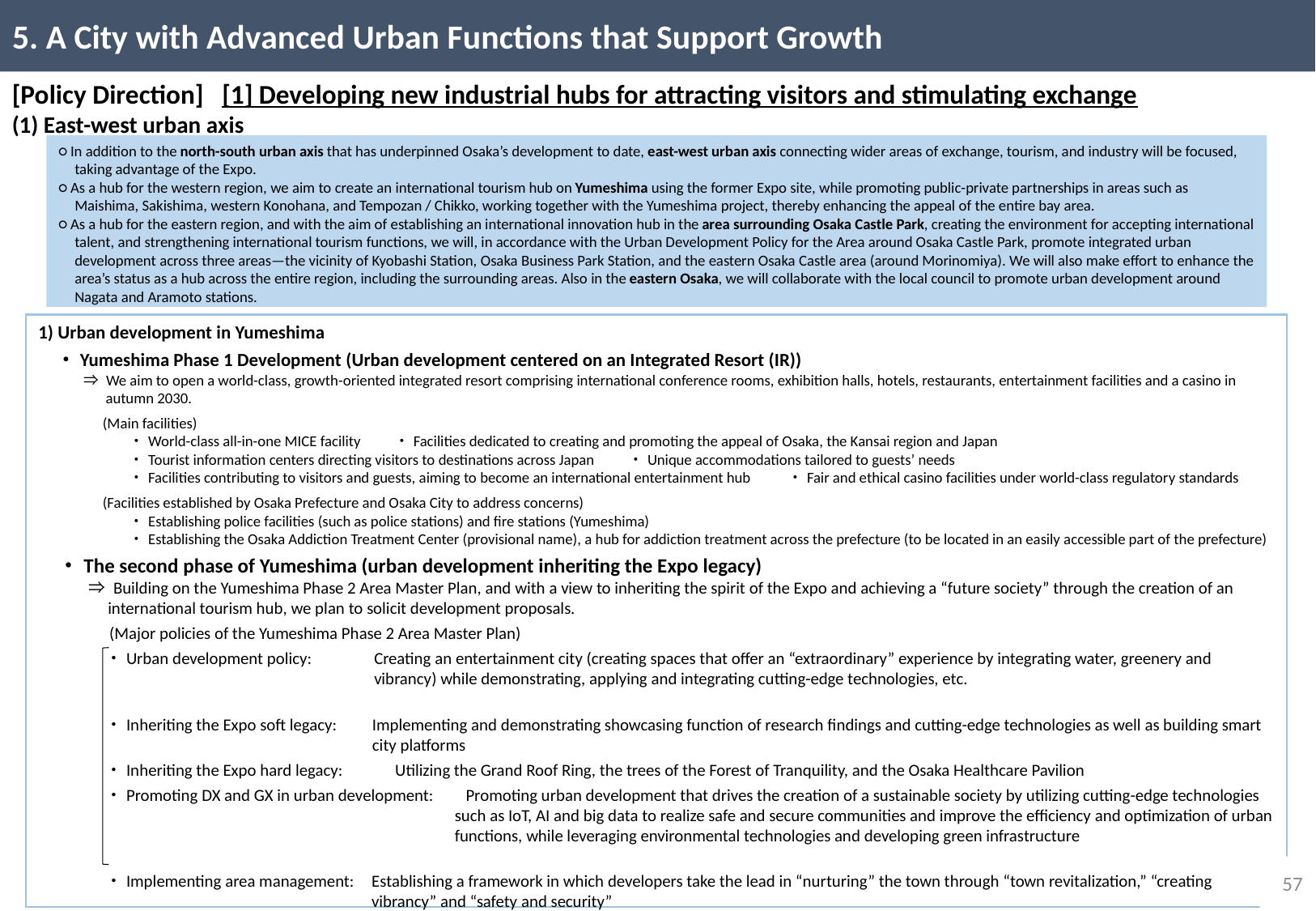

5. A City with Advanced Urban Functions that Support Growth
[Policy Direction]   [1] Developing new industrial hubs for attracting visitors and stimulating exchange
(1) East-west urban axis
○ In addition to the north-south urban axis that has underpinned Osaka’s development to date, east-west urban axis connecting wider areas of exchange, tourism, and industry will be focused, taking advantage of the Expo.
○ As a hub for the western region, we aim to create an international tourism hub on Yumeshima using the former Expo site, while promoting public-private partnerships in areas such as Maishima, Sakishima, western Konohana, and Tempozan / Chikko, working together with the Yumeshima project, thereby enhancing the appeal of the entire bay area.
○ As a hub for the eastern region, and with the aim of establishing an international innovation hub in the area surrounding Osaka Castle Park, creating the environment for accepting international talent, and strengthening international tourism functions, we will, in accordance with the Urban Development Policy for the Area around Osaka Castle Park, promote integrated urban development across three areas—the vicinity of Kyobashi Station, Osaka Business Park Station, and the eastern Osaka Castle area (around Morinomiya). We will also make effort to enhance the area’s status as a hub across the entire region, including the surrounding areas. Also in the eastern Osaka, we will collaborate with the local council to promote urban development around Nagata and Aramoto stations.

1) Urban development in Yumeshima
　・Yumeshima Phase 1 Development (Urban development centered on an Integrated Resort (IR))
　　　⇒ We aim to open a world-class, growth-oriented integrated resort comprising international conference rooms, exhibition halls, hotels, restaurants, entertainment facilities and a casino in autumn 2030.
　　　　(Main facilities)
　　　　　　・World-class all-in-one MICE facility　　・Facilities dedicated to creating and promoting the appeal of Osaka, the Kansai region and Japan
　　　　　　・Tourist information centers directing visitors to destinations across Japan         ・Unique accommodations tailored to guests’ needs
　　　　　　・Facilities contributing to visitors and guests, aiming to become an international entertainment hub          ・Fair and ethical casino facilities under world-class regulatory standards
　　　　(Facilities established by Osaka Prefecture and Osaka City to address concerns)
　　　　　　・Establishing police facilities (such as police stations) and fire stations (Yumeshima)
　　　　　　・Establishing the Osaka Addiction Treatment Center (provisional name), a hub for addiction treatment across the prefecture (to be located in an easily accessible part of the prefecture)
　・The second phase of Yumeshima (urban development inheriting the Expo legacy)
　　　⇒ Building on the Yumeshima Phase 2 Area Master Plan, and with a view to inheriting the spirit of the Expo and achieving a “future society” through the creation of an international tourism hub, we plan to solicit development proposals.
　　　　(Major policies of the Yumeshima Phase 2 Area Master Plan)
　　　　・Urban development policy:	Creating an entertainment city (creating spaces that offer an “extraordinary” experience by integrating water, greenery and vibrancy) while demonstrating, applying and integrating cutting-edge technologies, etc.
　　　　・Inheriting the Expo soft legacy:	Implementing and demonstrating showcasing function of research findings and cutting-edge technologies as well as building smart city platforms
　　　　・Inheriting the Expo hard legacy:	        Utilizing the Grand Roof Ring, the trees of the Forest of Tranquility, and the Osaka Healthcare Pavilion
　　　　・Promoting DX and GX in urban development:　  Promoting urban development that drives the creation of a sustainable society by utilizing cutting-edge technologies such as IoT, AI and big data to realize safe and secure communities and improve the efficiency and optimization of urban functions, while leveraging environmental technologies and developing green infrastructure
　　　　・Implementing area management:	Establishing a framework in which developers take the lead in “nurturing” the town through “town revitalization,” “creating vibrancy” and “safety and security”
　・Yumeshima Phase 3 Development (Long-term residential urban development utilizing the achievements of Phases 1 and 2)

57